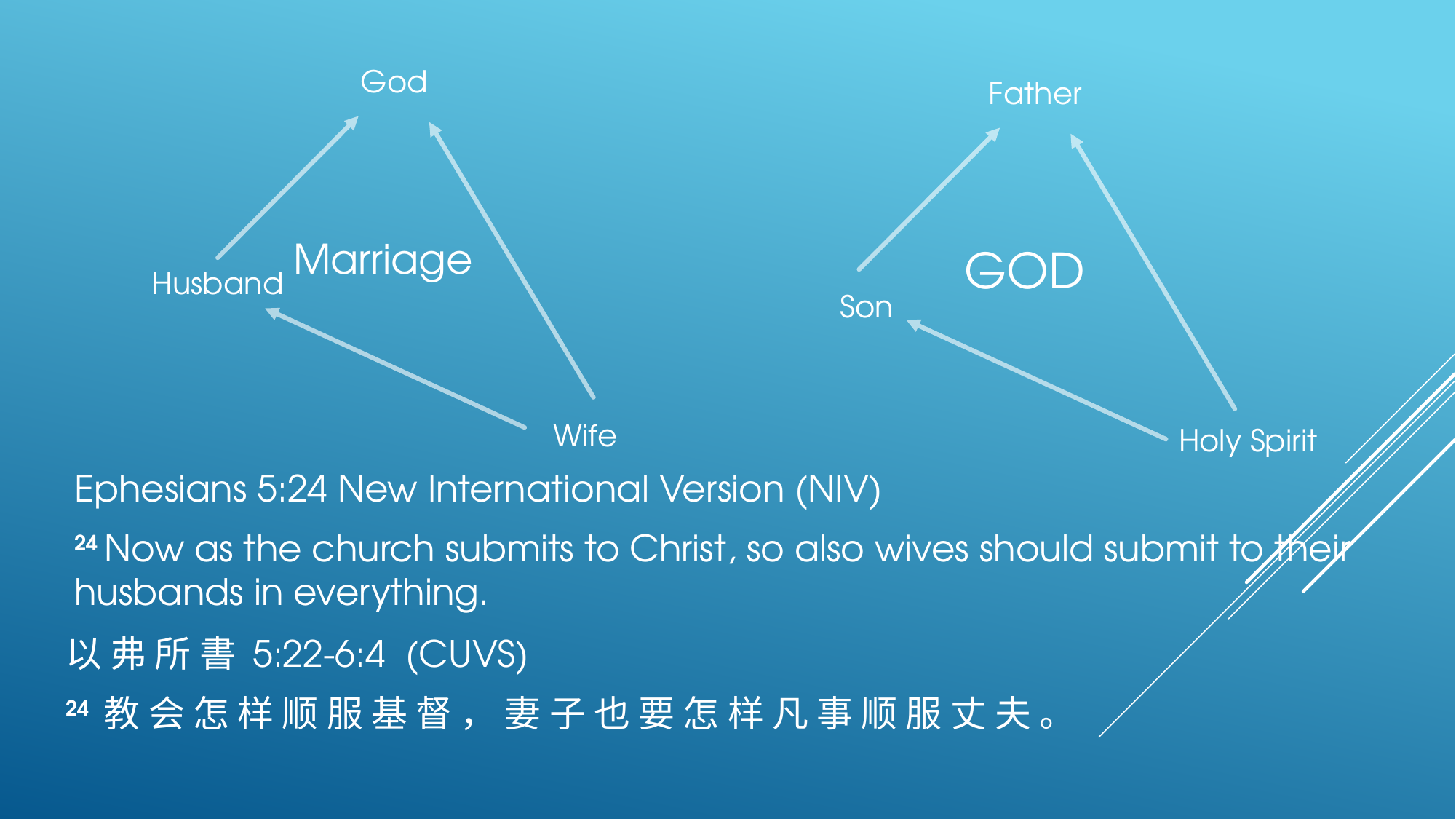

God
Father
Marriage
GOD
Husband
Son
Wife
Holy Spirit
Ephesians 5:24 New International Version (NIV)
24 Now as the church submits to Christ, so also wives should submit to their husbands in everything.
以 弗 所 書 5:22-6:4  (CUVS)
24 教 会 怎 样 顺 服 基 督 ， 妻 子 也 要 怎 样 凡 事 顺 服 丈 夫 。